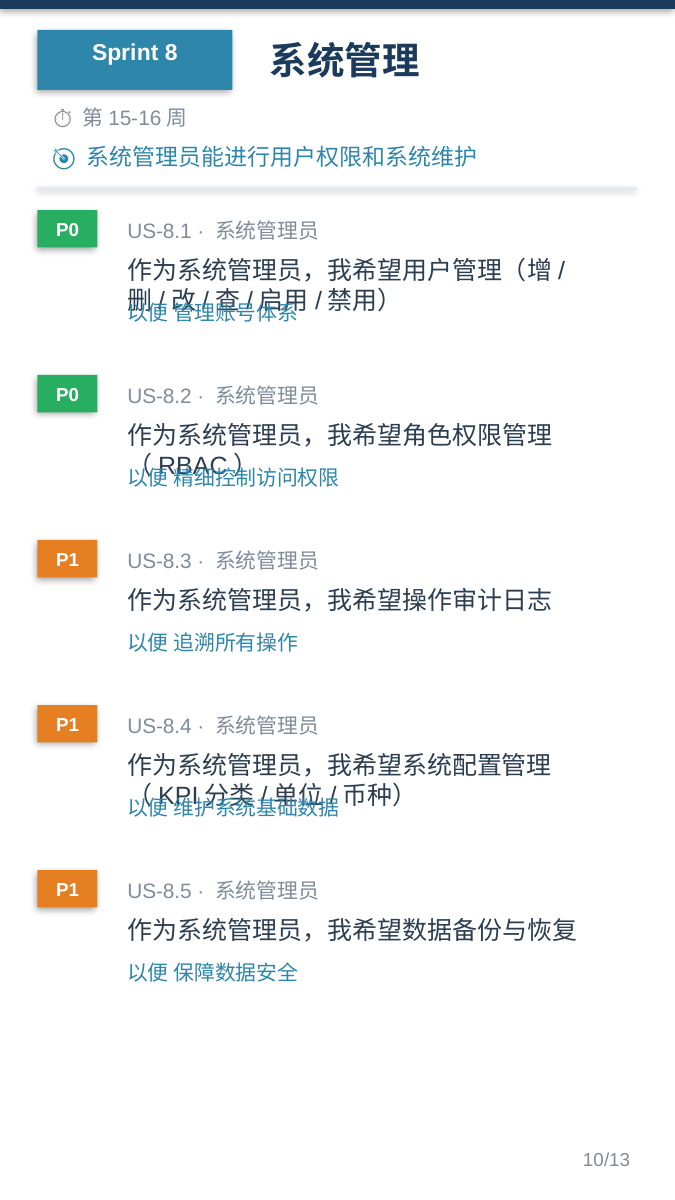

Sprint 8
系统管理
⏱ 第15-16周
🎯 系统管理员能进行用户权限和系统维护

P0
US-8.1 · 系统管理员
作为系统管理员，我希望用户管理（增/删/改/查/启用/禁用）
以便 管理账号体系

P0
US-8.2 · 系统管理员
作为系统管理员，我希望角色权限管理（RBAC）
以便 精细控制访问权限

P1
US-8.3 · 系统管理员
作为系统管理员，我希望操作审计日志
以便 追溯所有操作

P1
US-8.4 · 系统管理员
作为系统管理员，我希望系统配置管理（KPI分类/单位/币种）
以便 维护系统基础数据

P1
US-8.5 · 系统管理员
作为系统管理员，我希望数据备份与恢复
以便 保障数据安全
10/13